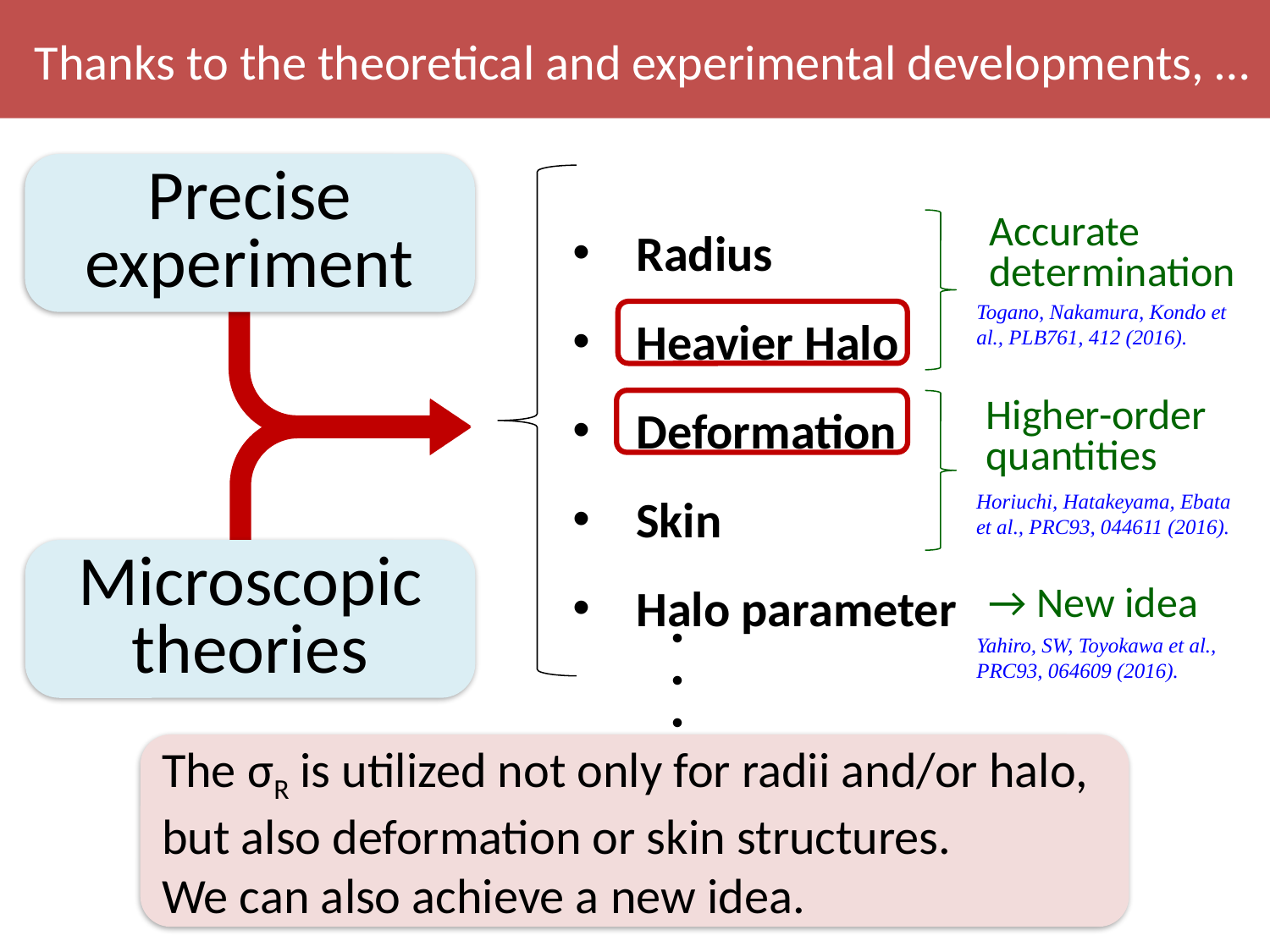

Thanks to the theoretical and experimental developments, …
Precise experiment

Radius
Heavier Halo
Deformation
Skin
Halo parameter
Accurate
determination

Togano, Nakamura, Kondo et al., PLB761, 412 (2016).

Higher-order
quantities

Horiuchi, Hatakeyama, Ebata et al., PRC93, 044611 (2016).
Microscopic theories
→ New idea
Yahiro, SW, Toyokawa et al., PRC93, 064609 (2016).
・・・
The σR is utilized not only for radii and/or halo, but also deformation or skin structures.
We can also achieve a new idea.